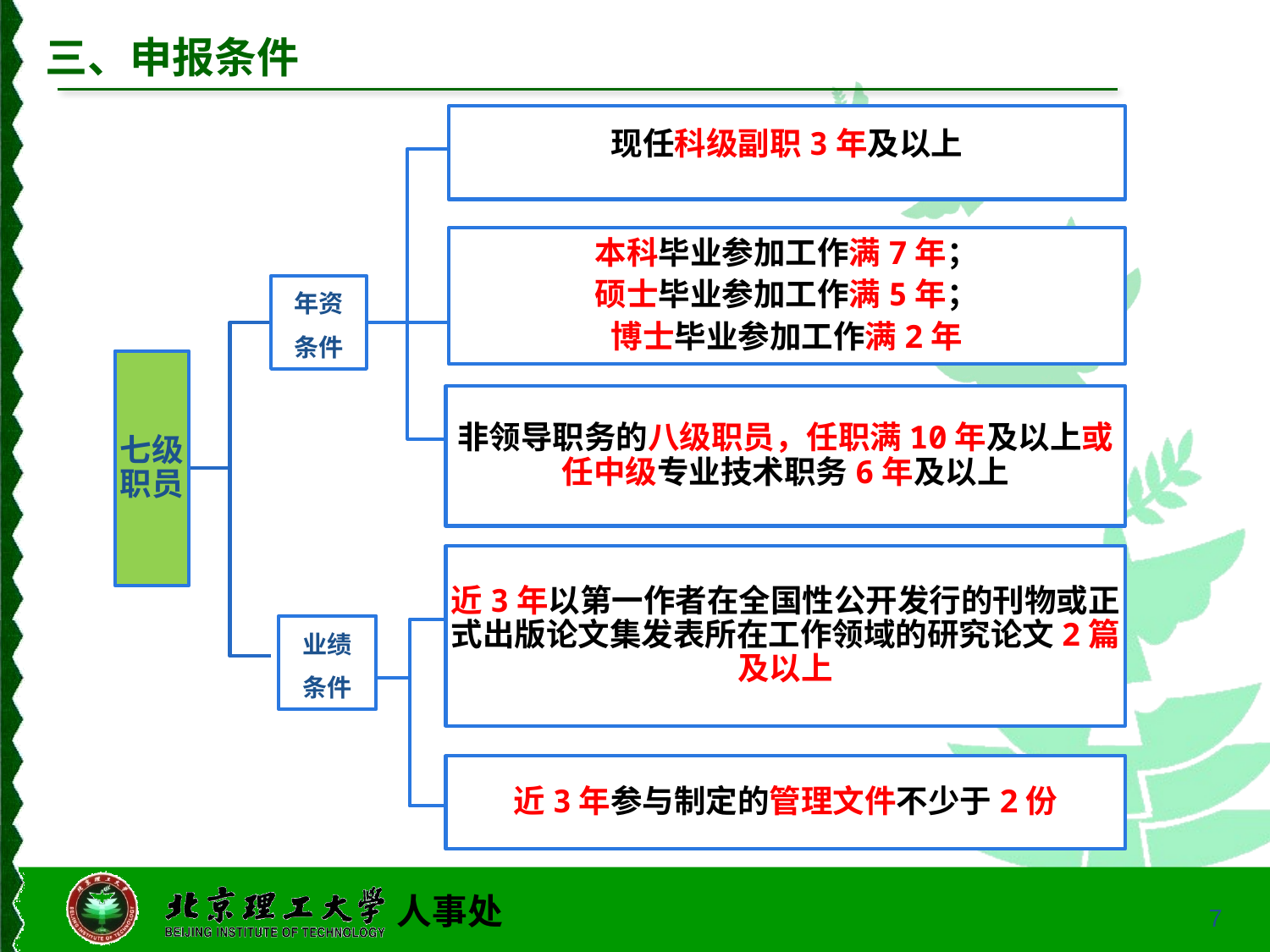

三、申报条件
现任科级副职3年及以上

本科毕业参加工作满7年；
硕士毕业参加工作满5年；
博士毕业参加工作满2年
年资
条件

非领导职务的八级职员，任职满10年及以上或任中级专业技术职务6年及以上
七级职员

近3年以第一作者在全国性公开发行的刊物或正式出版论文集发表所在工作领域的研究论文2篇及以上
业绩
条件

近3年参与制定的管理文件不少于2份
7